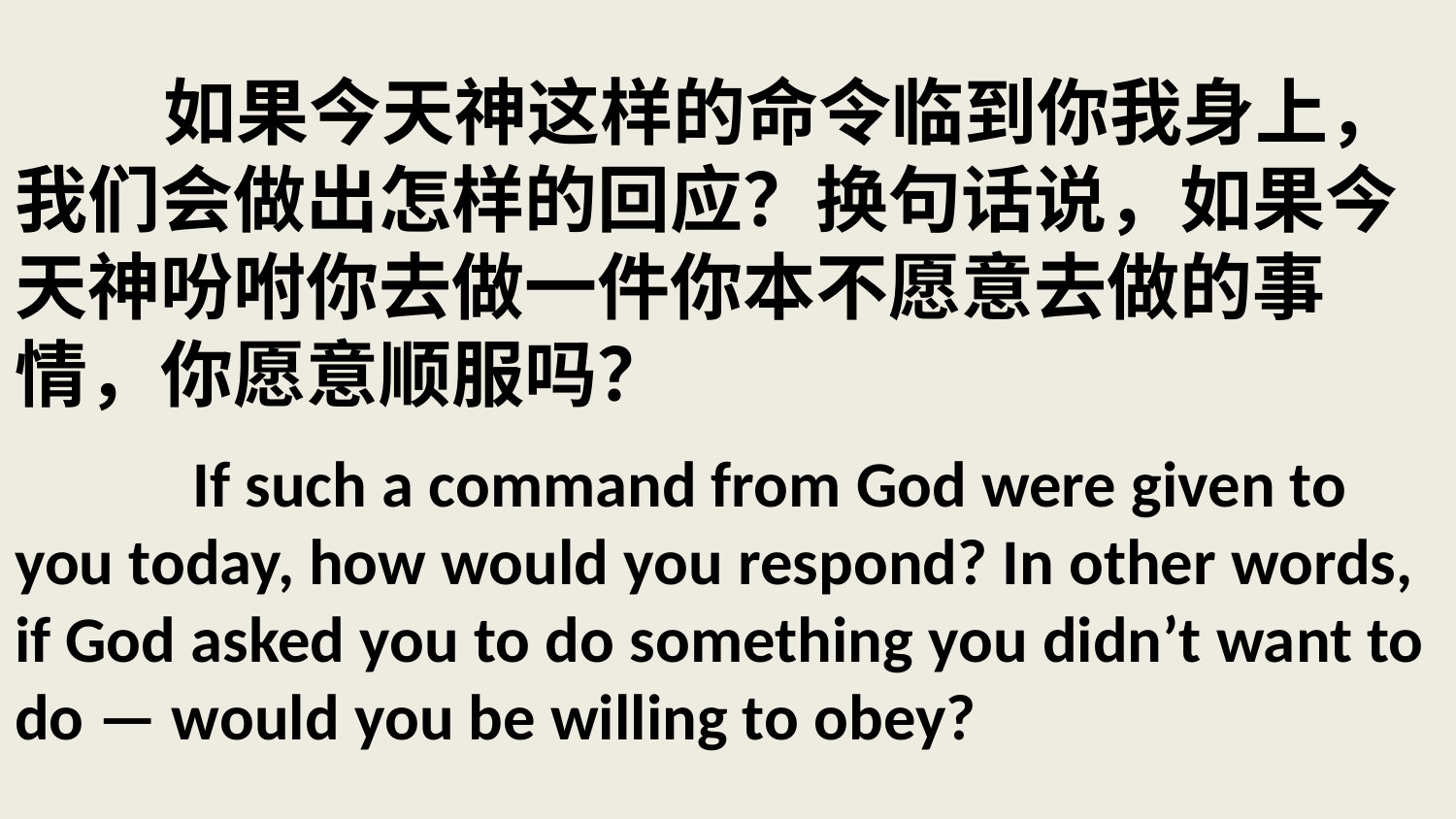

# 如果今天神这样的命令临到你我身上，我们会做出怎样的回应？换句话说，如果今天神吩咐你去做一件你本不愿意去做的事情，你愿意顺服吗？ If such a command from God were given to you today, how would you respond? In other words, if God asked you to do something you didn’t want to do — would you be willing to obey?